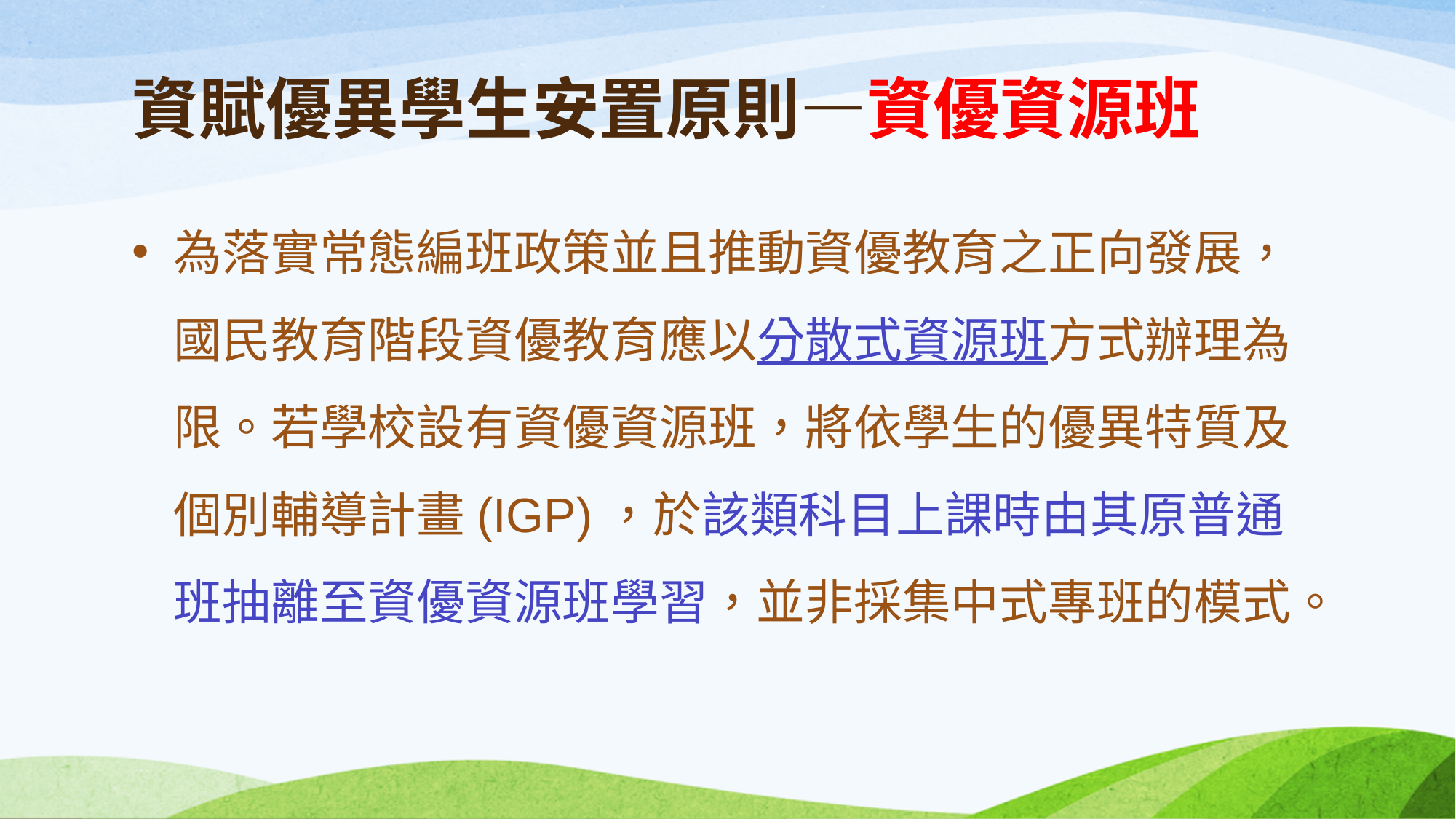

# 資賦優異學生安置原則—資優資源班
為落實常態編班政策並且推動資優教育之正向發展，國民教育階段資優教育應以分散式資源班方式辦理為限。若學校設有資優資源班，將依學生的優異特質及個別輔導計畫(IGP)，於該類科目上課時由其原普通班抽離至資優資源班學習，並非採集中式專班的模式。